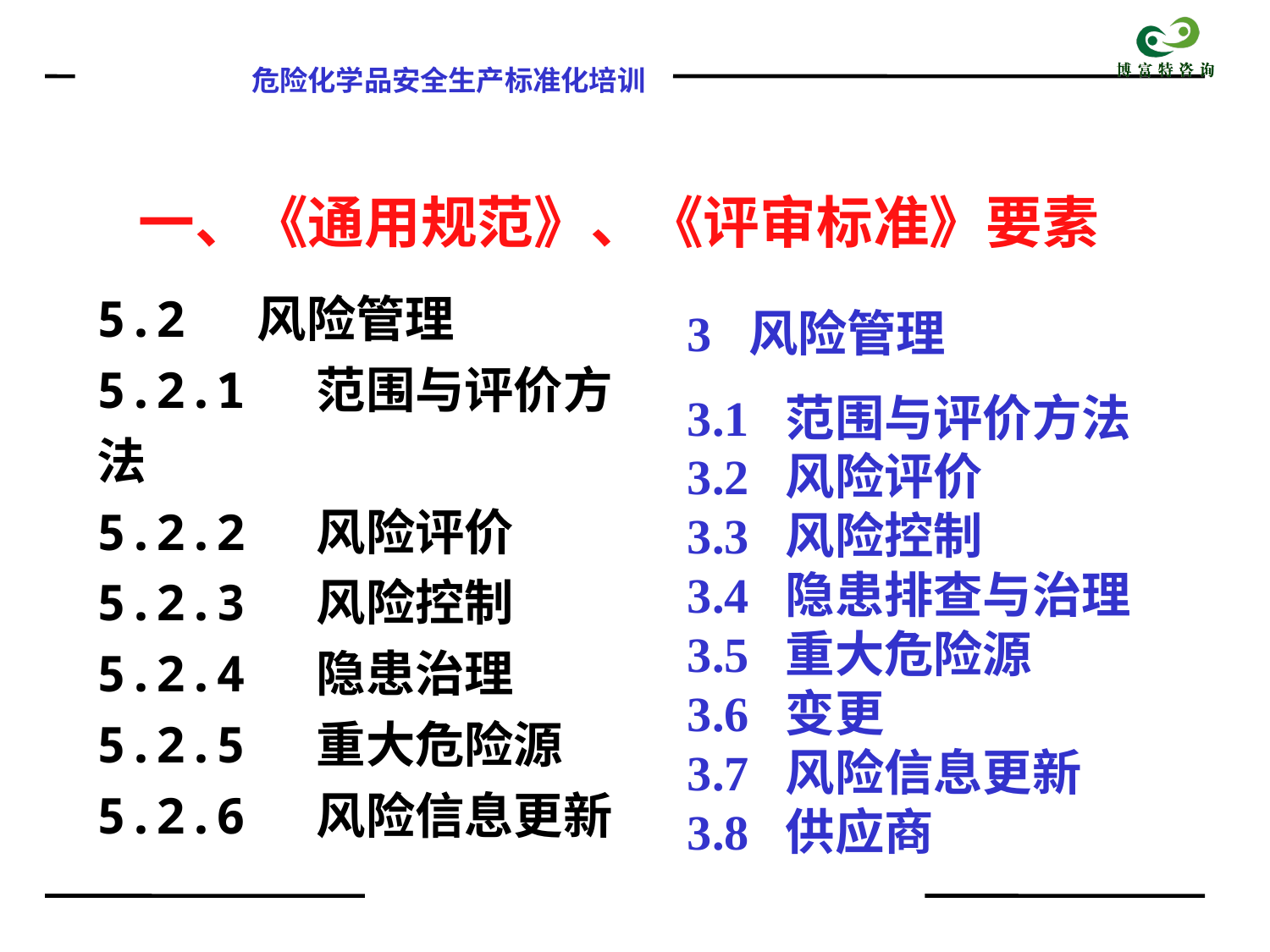

一、《通用规范》、《评审标准》要素
3  风险管理
3.1  范围与评价方法
3.2  风险评价
3.3  风险控制
3.4  隐患排查与治理
3.5  重大危险源
3.6  变更
3.7  风险信息更新
3.8  供应商
5.2  风险管理
5.2.1  范围与评价方法
5.2.2  风险评价
5.2.3  风险控制
5.2.4  隐患治理
5.2.5  重大危险源
5.2.6  风险信息更新